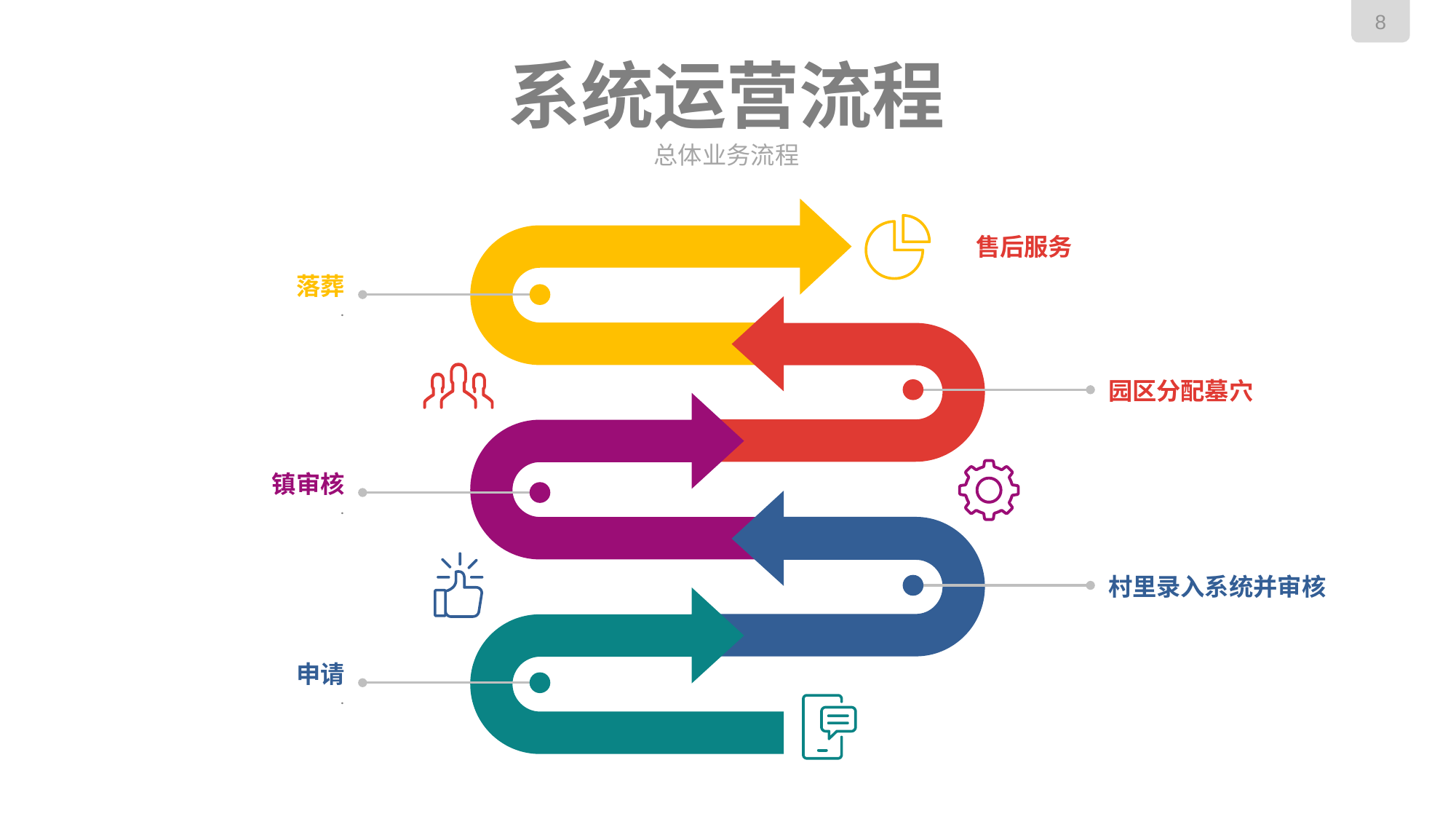

# 系统运营流程
总体业务流程

售后服务
落葬
.

园区分配墓穴

镇审核
.

村里录入系统并审核

申请
.